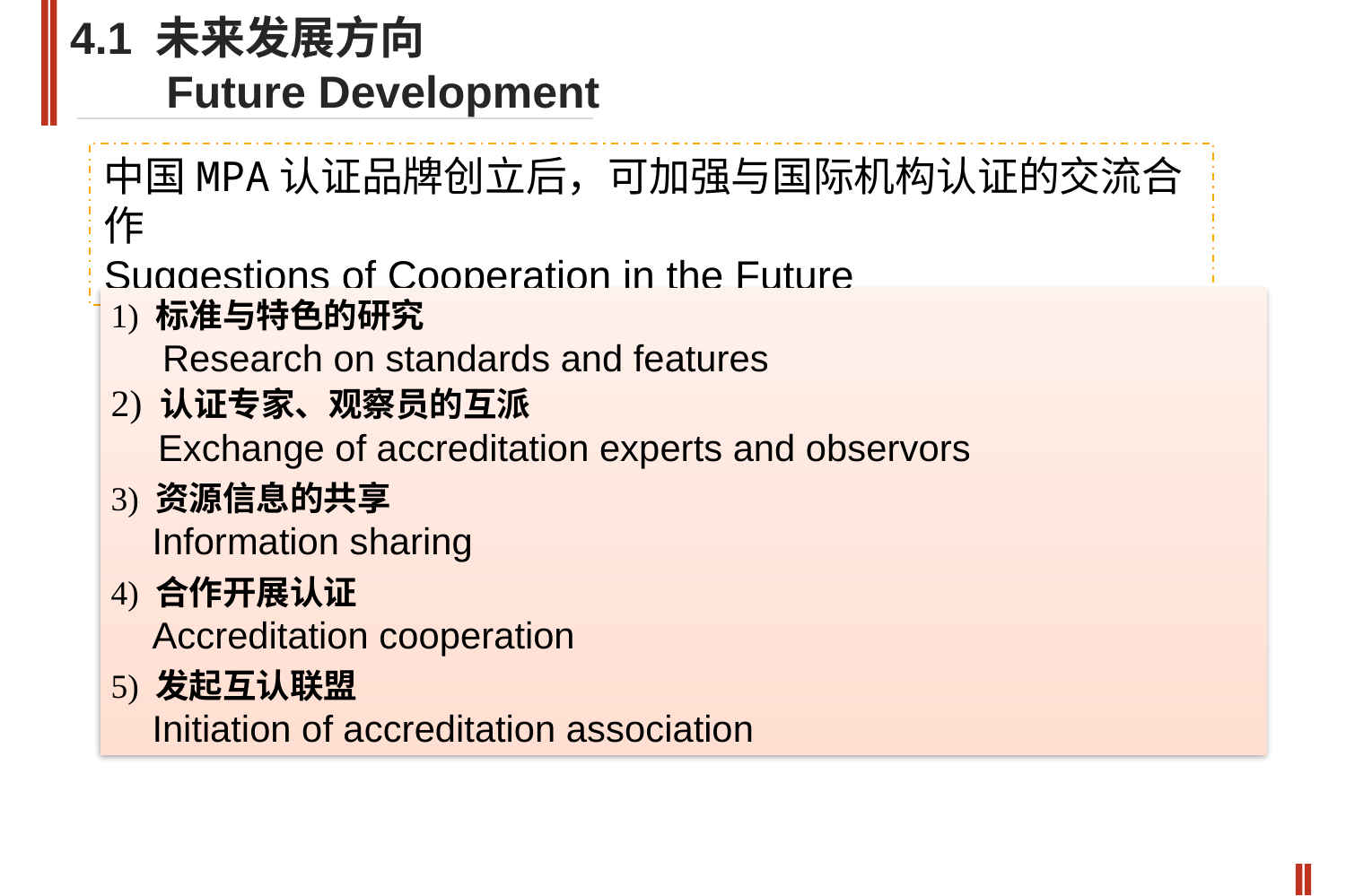

4.1 未来发展方向
           Future Development
中国MPA认证品牌创立后，可加强与国际机构认证的交流合作
Suggestions of Cooperation in the Future
1) 标准与特色的研究
     Research on standards and features
2) 认证专家、观察员的互派
     Exchange of accreditation experts and observors
3) 资源信息的共享
    Information sharing
4) 合作开展认证
    Accreditation cooperation
5) 发起互认联盟
    Initiation of accreditation association